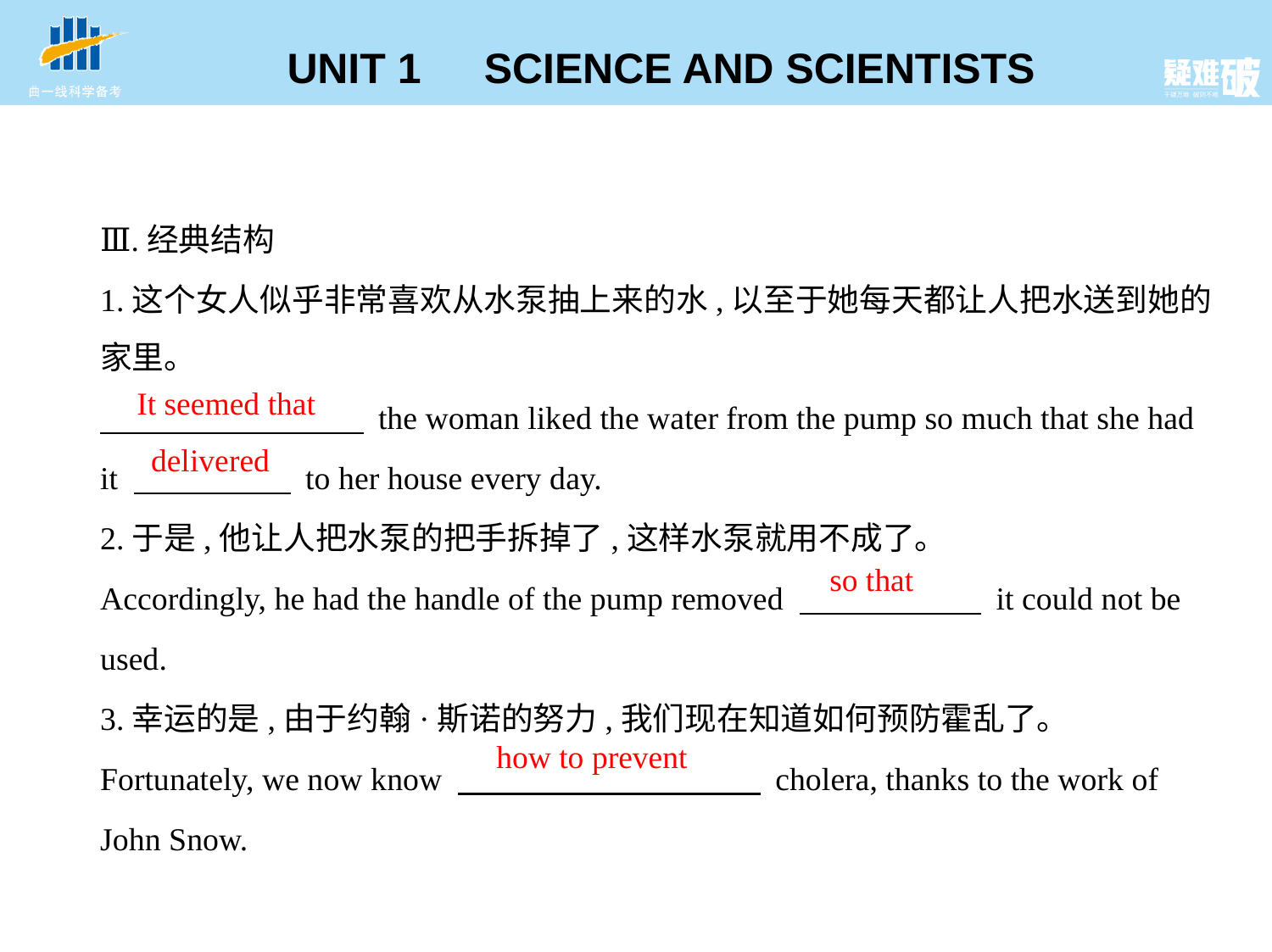

Ⅲ.经典结构
1.这个女人似乎非常喜欢从水泵抽上来的水,以至于她每天都让人把水送到她的
家里。
　　　　　　　　  the woman liked the water from the pump so much that she had
it 　　　　     to her house every day.
2.于是,他让人把水泵的把手拆掉了,这样水泵就用不成了。
Accordingly, he had the handle of the pump removed 　　　　　    it could not be
used.
3.幸运的是,由于约翰·斯诺的努力,我们现在知道如何预防霍乱了。
Fortunately, we now know 　　　　　　　　　   cholera, thanks to the work of
John Snow.
It seemed that
delivered
so that
how to prevent